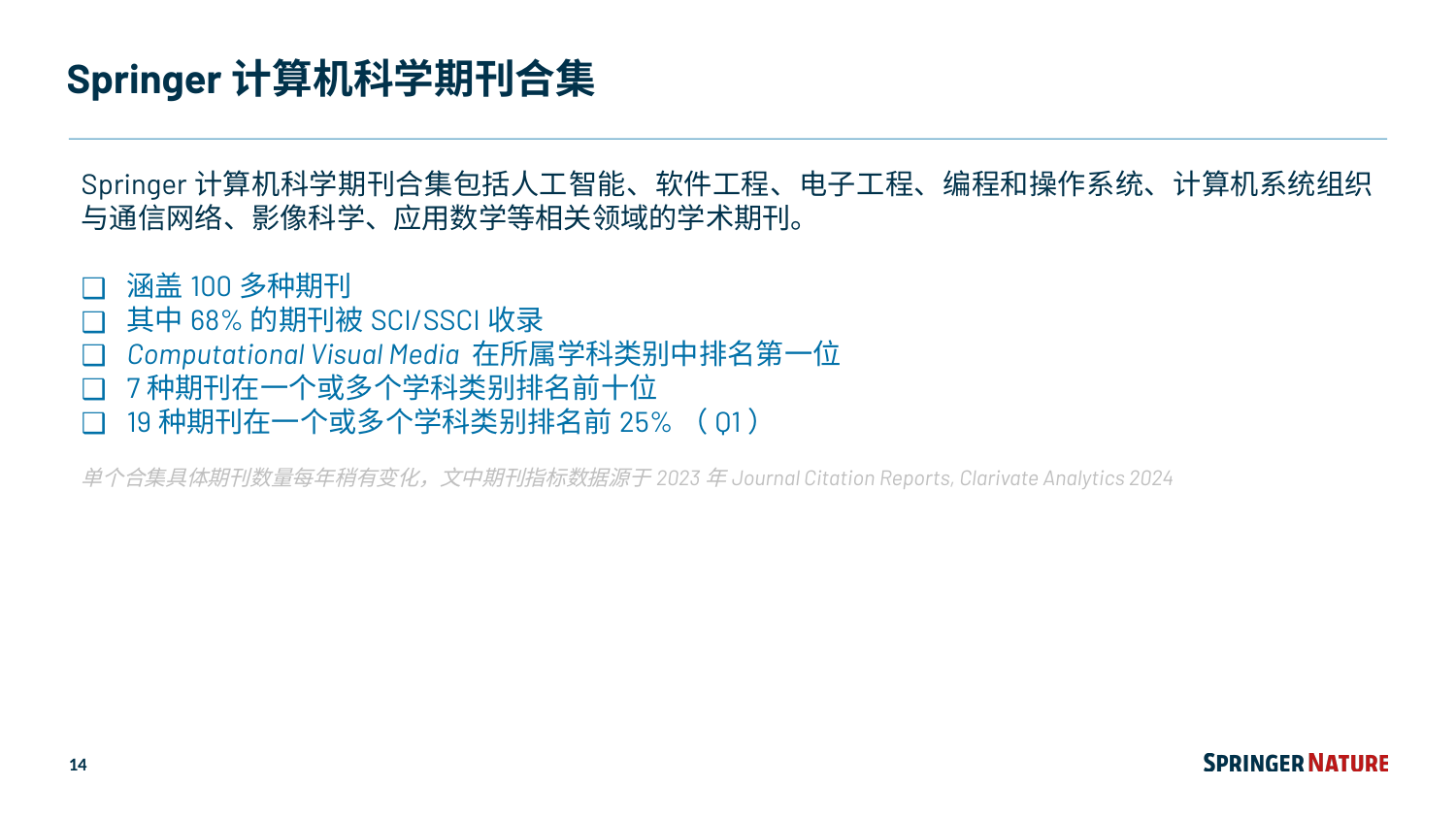

# Springer计算机科学期刊合集
Springer计算机科学期刊合集包括人工智能、软件工程、电子工程、编程和操作系统、计算机系统组织与通信网络、影像科学、应用数学等相关领域的学术期刊。

涵盖100多种期刊
其中68%的期刊被SCI/SSCI收录
Computational Visual Media 在所属学科类别中排名第一位
7种期刊在一个或多个学科类别排名前十位
19种期刊在一个或多个学科类别排名前25%（Q1）

单个合集具体期刊数量每年稍有变化，文中期刊指标数据源于2023年Journal Citation Reports, Clarivate Analytics 2024